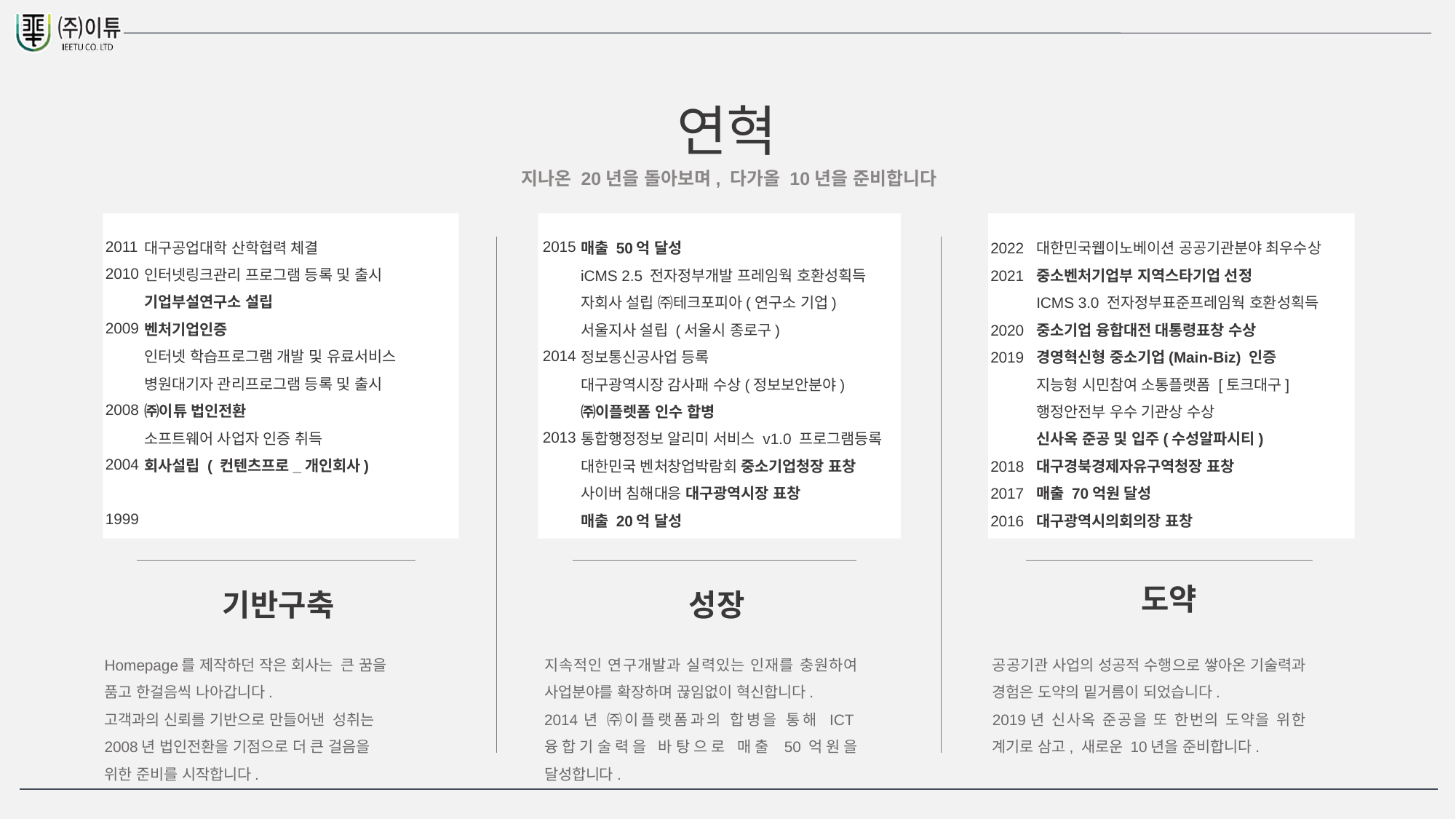

연혁
지나온 20년을 돌아보며, 다가올 10년을 준비합니다

도약

기반구축
Homepage를 제작하던 작은 회사는  큰 꿈을
품고 한걸음씩 나아갑니다.
고객과의 신뢰를 기반으로 만들어낸  성취는
2008년 법인전환을 기점으로 더 큰 걸음을
위한 준비를 시작합니다.

성장
2011
2010

2009

2008
2004
1999
2015

2014

2013

대구공업대학 산학협력 체결
인터넷링크관리 프로그램 등록 및 출시
기업부설연구소 설립
벤처기업인증
인터넷 학습프로그램 개발 및 유료서비스
병원대기자 관리프로그램 등록 및 출시
㈜이튜 법인전환
소프트웨어 사업자 인증 취득
회사설립 ( 컨텐츠프로_개인회사)
매출 50억 달성
iCMS 2.5 전자정부개발 프레임웍 호환성획득
자회사 설립 ㈜테크포피아(연구소 기업)
서울지사 설립 (서울시 종로구)
정보통신공사업 등록
대구광역시장 감사패 수상(정보보안분야)
㈜이플렛폼 인수 합병
통합행정정보 알리미 서비스 v1.0 프로그램등록
대한민국 벤처창업박람회 중소기업청장 표창
사이버 침해대응 대구광역시장 표창
매출 20억 달성
2022
2021

2020
2019

2017
2016

대한민국웹이노베이션 공공기관분야 최우수상
중소벤처기업부 지역스타기업 선정
ICMS 3.0 전자정부표준프레임웍 호환성획득
중소기업 융합대전 대통령표창 수상
경영혁신형 중소기업(Main-Biz) 인증
지능형 시민참여 소통플랫폼 [토크대구]
행정안전부 우수 기관상 수상
신사옥 준공 및 입주(수성알파시티)
대구경북경제자유구역청장 표창
매출 70억원 달성
대구광역시의회의장 표창
공공기관 사업의 성공적 수행으로 쌓아온 기술력과 경험은 도약의 밑거름이 되었습니다.
2019년 신사옥 준공을 또 한번의 도약을 위한 계기로 삼고, 새로운 10년을 준비합니다.
지속적인 연구개발과 실력있는 인재를 충원하여 사업분야를 확장하며 끊임없이 혁신합니다.
2014년 ㈜이플랫폼과의 합병을 통해 ICT융합기술력을 바탕으로 매출 50억원을 달성합니다.